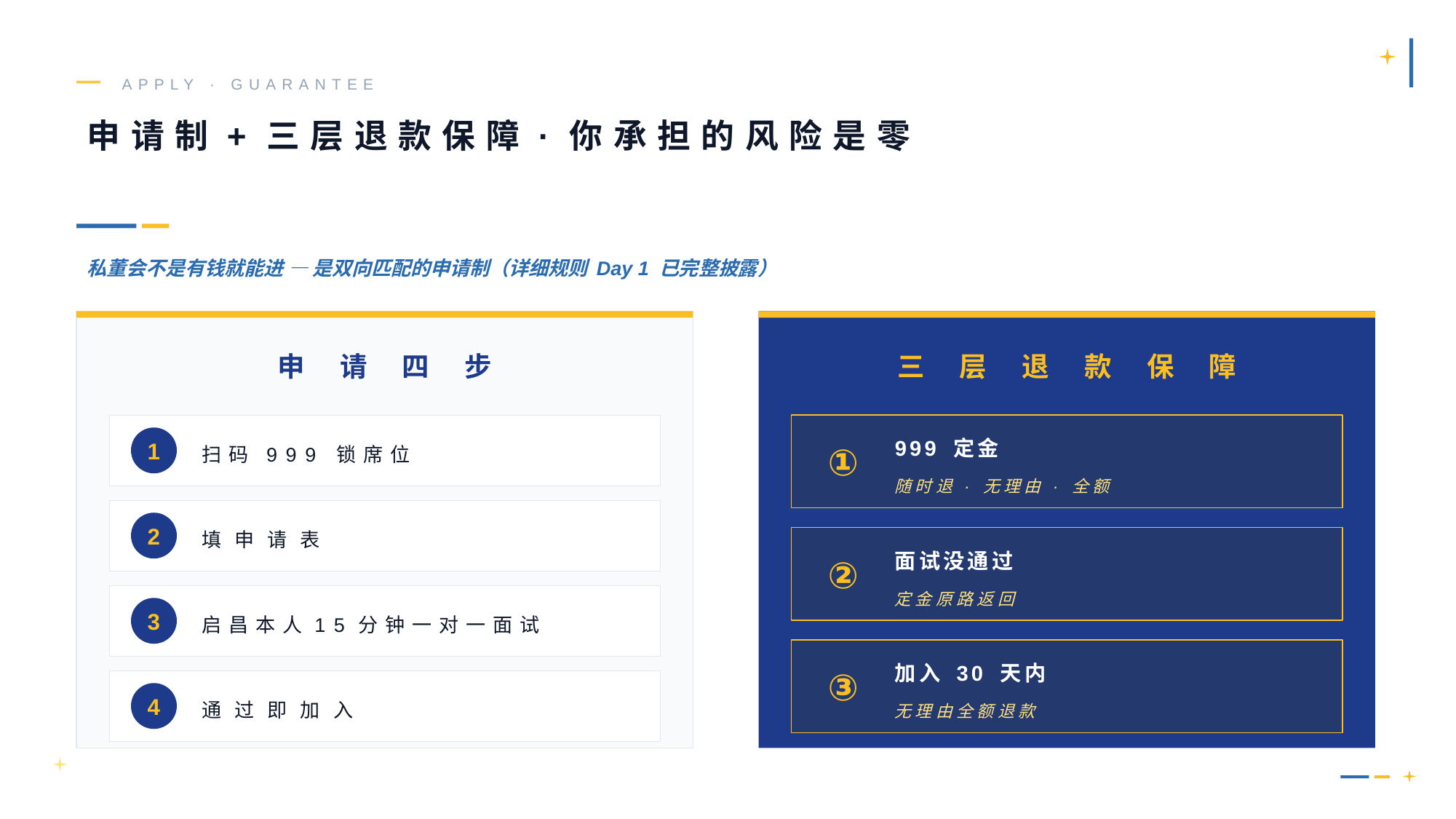

APPLY · GUARANTEE

申 请 制 + 三 层 退 款 保 障 · 你 承 担 的 风 险 是 零

私董会不是有钱就能进 — 是双向匹配的申请制（详细规则 Day 1 已完整披露）

申  请  四  步
三  层  退  款  保  障

扫 码  9 9 9  锁 席 位

①
999 定金

1
随 时 退  ·  无 理 由  ·  全 额

填  申  请  表

2

②
面试没通过
定 金 原 路 返 回

启 昌 本 人 1 5 分 钟 一 对 一 面 试

3

③
加入 30 天内

通  过  即  加  入

4
无 理 由 全 额 退 款